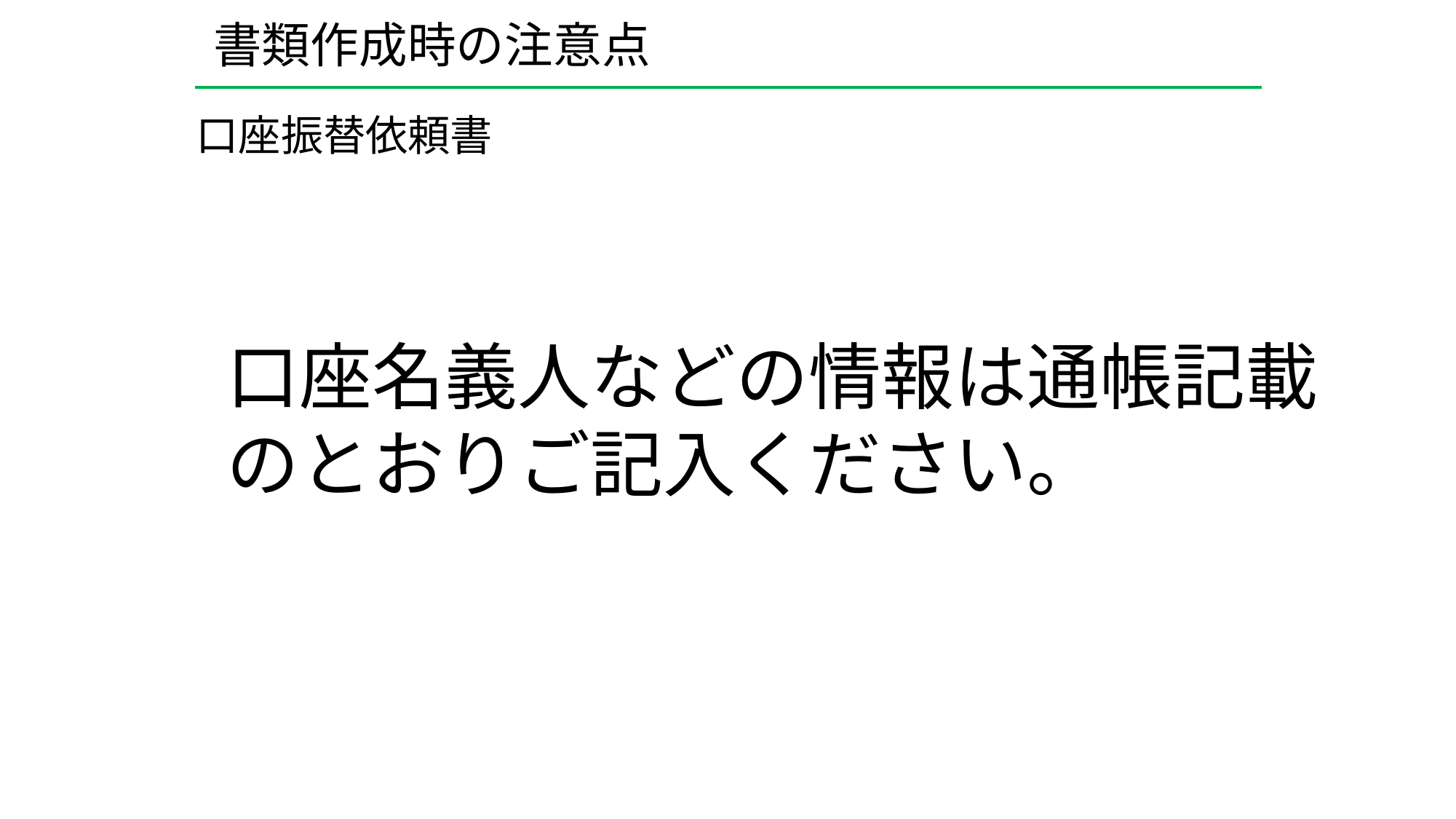

書類作成時の注意点
口座振替依頼書
口座名義人などの情報は通帳記載のとおりご記入ください。